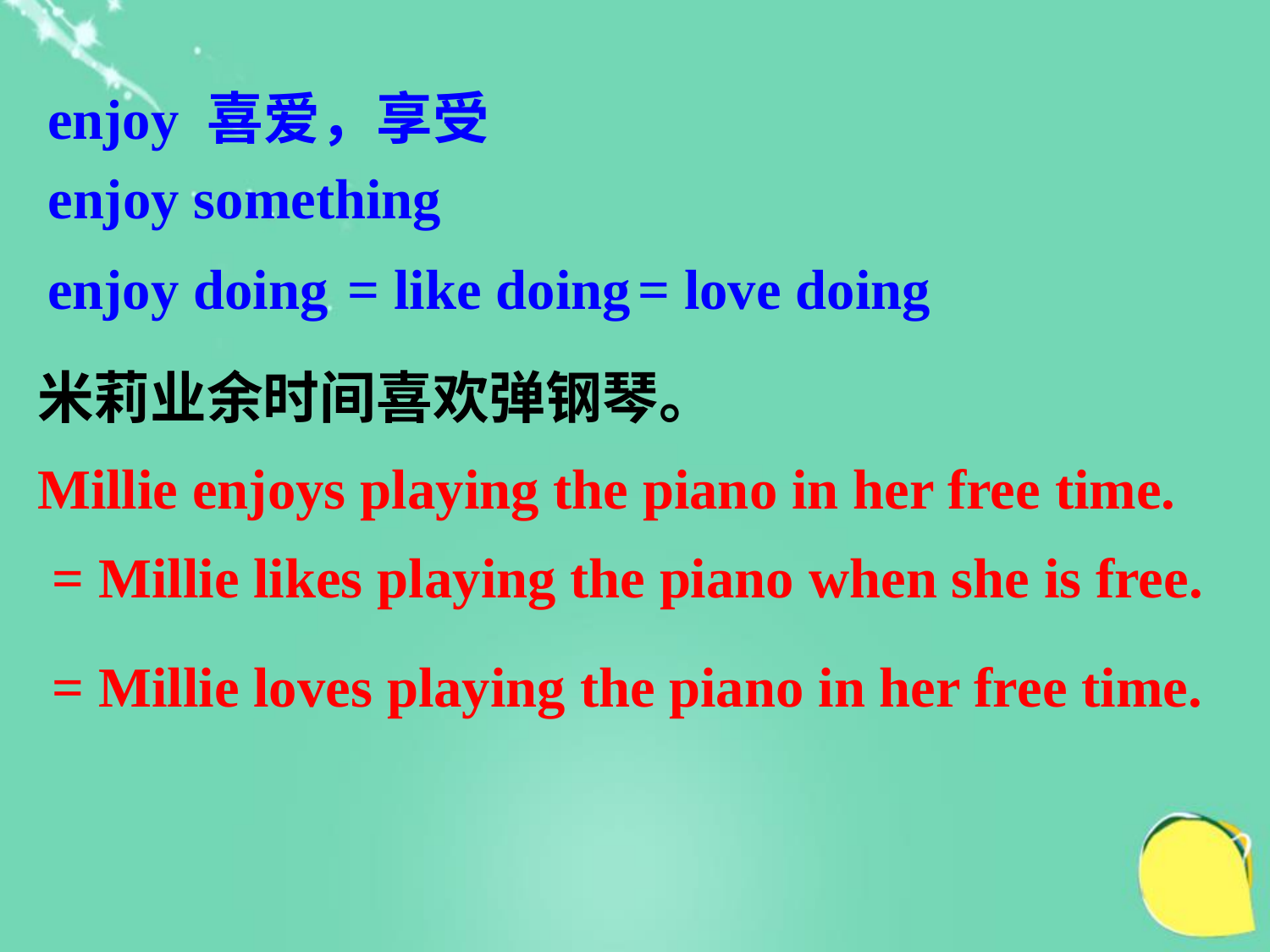

enjoy 喜爱，享受
enjoy something
enjoy doing
= like doing
= love doing
米莉业余时间喜欢弹钢琴。
Millie enjoys playing the piano in her free time.
= Millie likes playing the piano when she is free.
= Millie loves playing the piano in her free time.